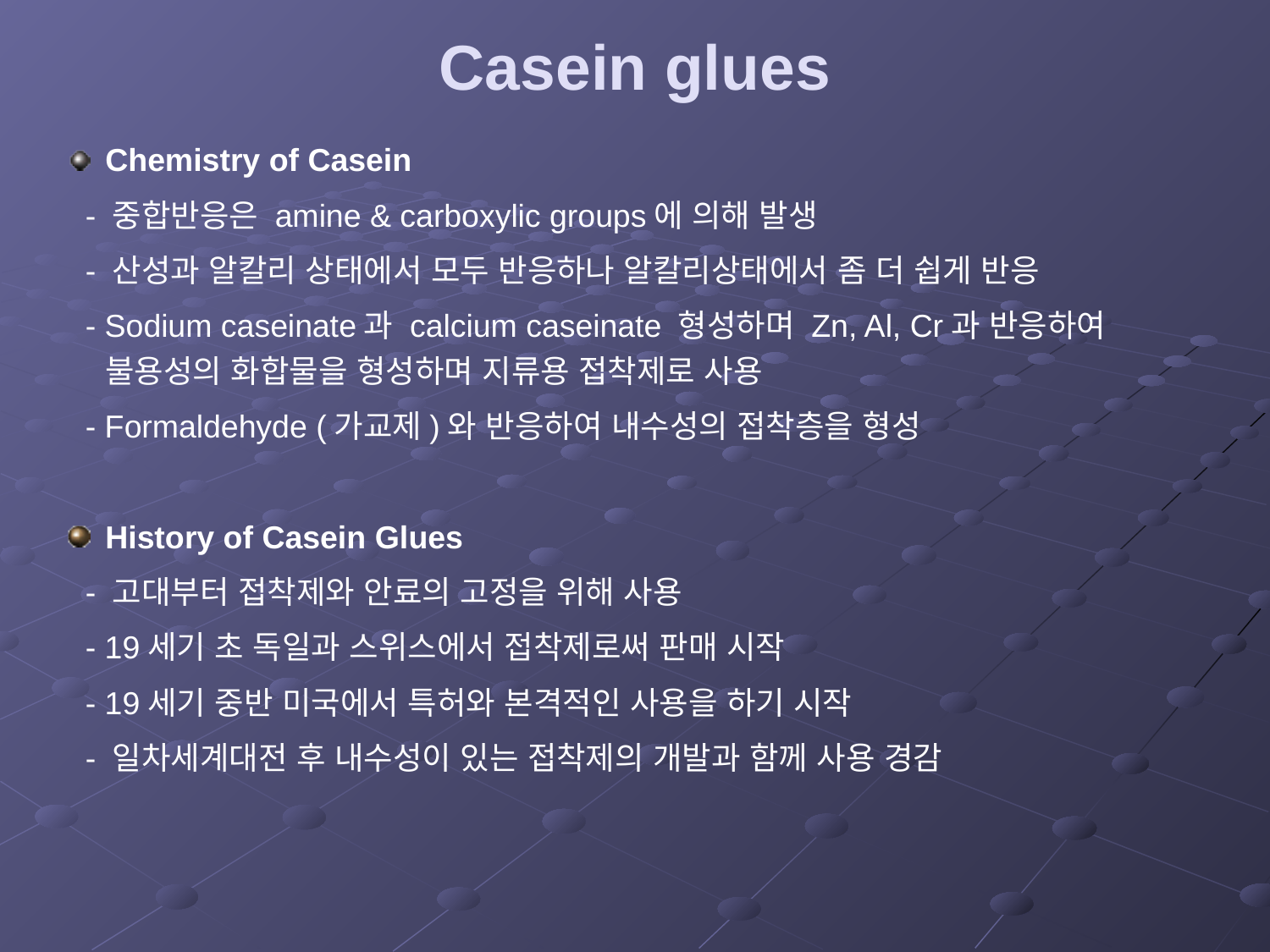

# Casein glues
Chemistry of Casein
  - 중합반응은 amine & carboxylic groups에 의해 발생
  - 산성과 알칼리 상태에서 모두 반응하나 알칼리상태에서 좀 더 쉽게 반응
  - Sodium caseinate과 calcium caseinate 형성하며 Zn, Al, Cr과 반응하여 불용성의 화합물을 형성하며 지류용 접착제로 사용
  - Formaldehyde (가교제)와 반응하여 내수성의 접착층을 형성

History of Casein Glues
  - 고대부터 접착제와 안료의 고정을 위해 사용
  - 19세기 초 독일과 스위스에서 접착제로써 판매 시작
  - 19세기 중반 미국에서 특허와 본격적인 사용을 하기 시작
  - 일차세계대전 후 내수성이 있는 접착제의 개발과 함께 사용 경감